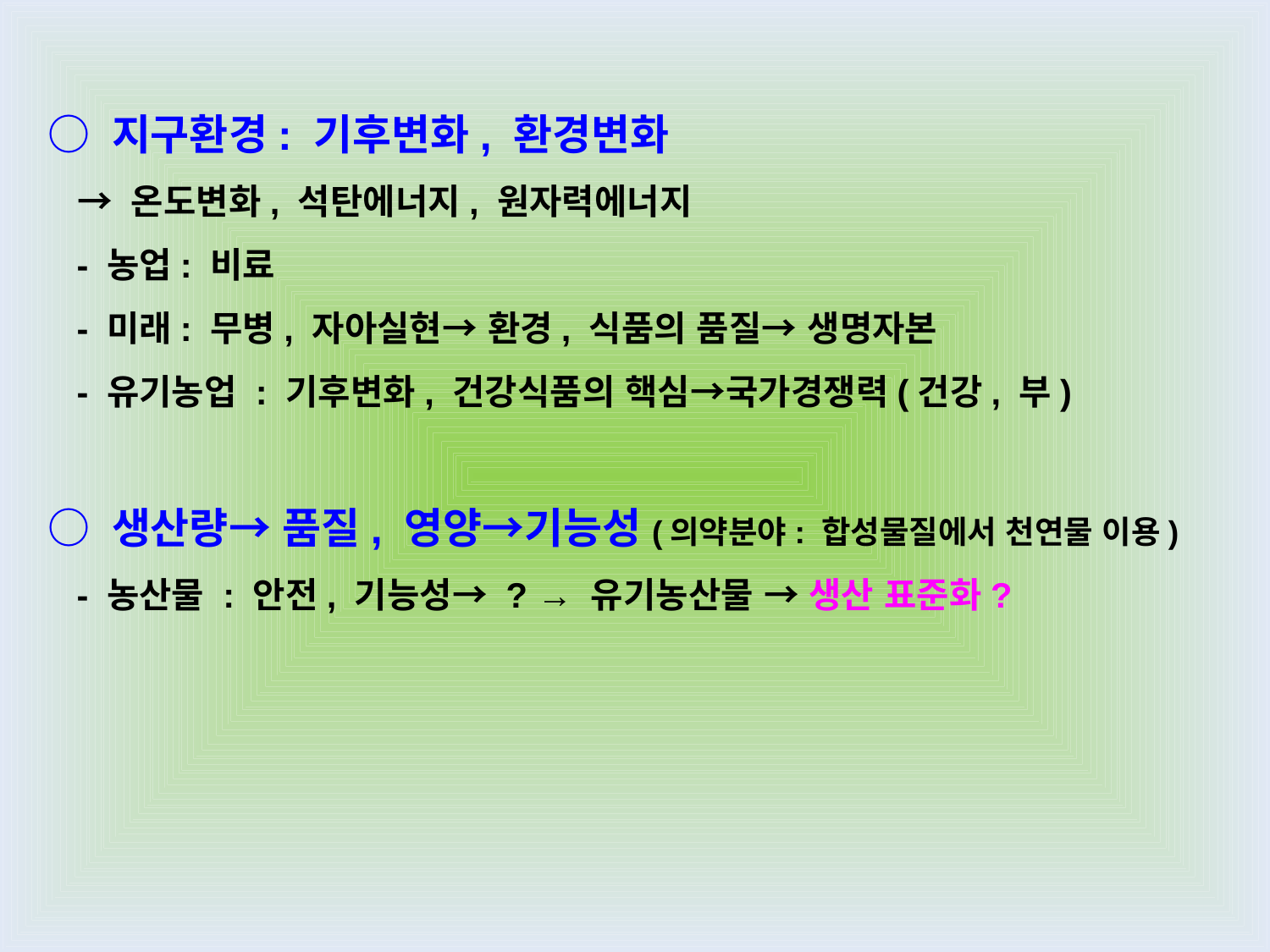

○ 지구환경: 기후변화, 환경변화
   → 온도변화, 석탄에너지, 원자력에너지
   - 농업: 비료
   - 미래: 무병, 자아실현→ 환경, 식품의 품질→ 생명자본
   - 유기농업 : 기후변화, 건강식품의 핵심→국가경쟁력(건강, 부)

○ 생산량→ 품질, 영양→기능성(의약분야: 합성물질에서 천연물 이용)
   - 농산물 : 안전, 기능성→ ? → 유기농산물 → 생산 표준화?